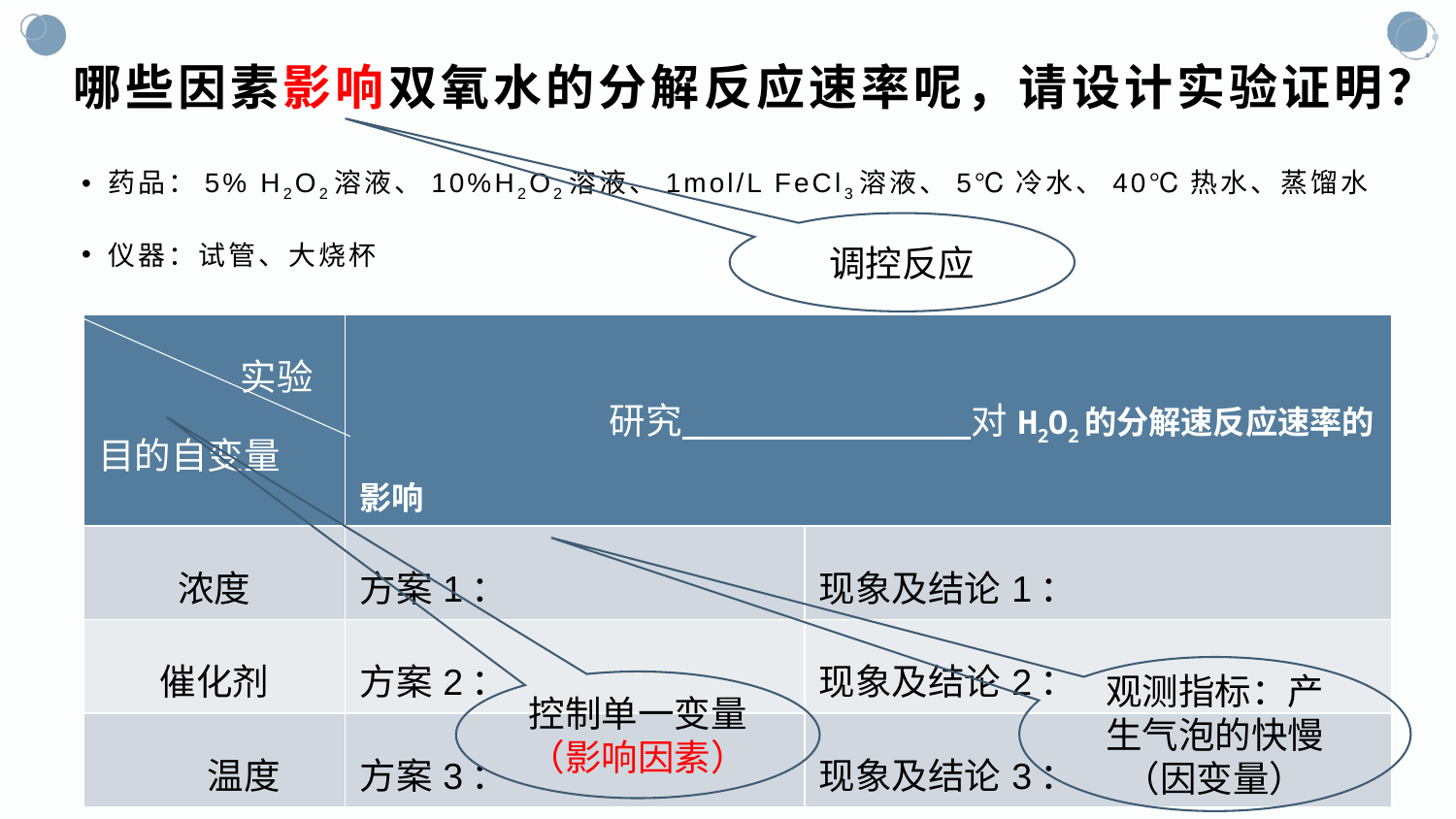

# 哪些因素影响双氧水的分解反应速率呢，请设计实验证明？
药品：5% H2O2溶液、10%H2O2溶液、1mol/L FeCl3溶液、5℃冷水、40℃热水、蒸馏水
仪器：试管、大烧杯
调控反应

| 实验目的自变量 | 研究 对H2O2的分解速反应速率的影响 |  |
| --- | --- | --- |
| 浓度 | 方案1： | 现象及结论1： |
| 催化剂 | 方案2： | 现象及结论2： |
| 温度 | 方案3： | 现象及结论3： |
观测指标：产生气泡的快慢（因变量）
控制单一变量（影响因素）